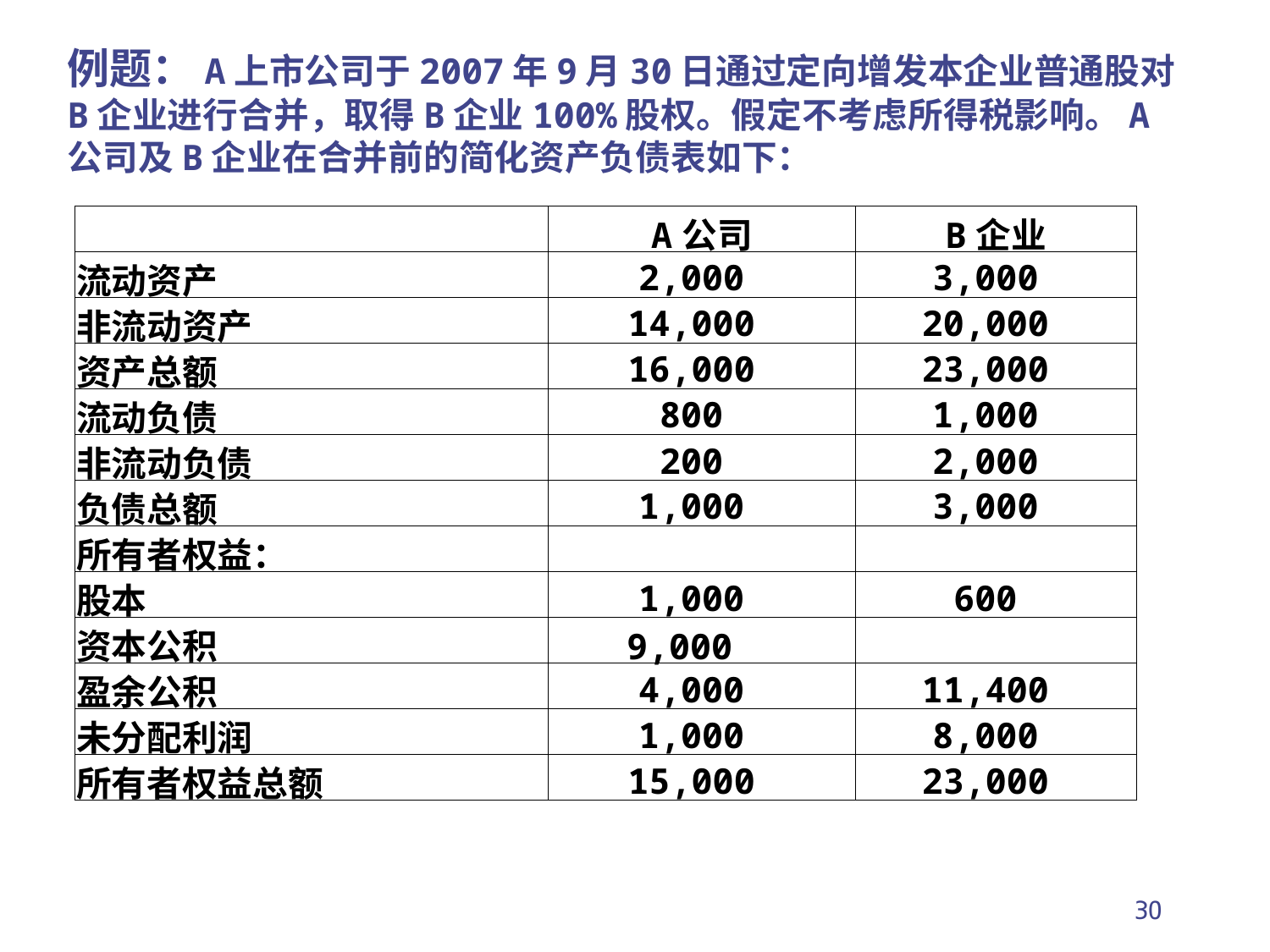

例题：A上市公司于2007年9月30日通过定向增发本企业普通股对B企业进行合并，取得B企业100%股权。假定不考虑所得税影响。A公司及B企业在合并前的简化资产负债表如下：
|  | A公司 | B企业 |
| --- | --- | --- |
| 流动资产 | 2,000 | 3,000 |
| 非流动资产 | 14,000 | 20,000 |
| 资产总额 | 16,000 | 23,000 |
| 流动负债 | 800 | 1,000 |
| 非流动负债 | 200 | 2,000 |
| 负债总额 | 1,000 | 3,000 |
| 所有者权益： |  |  |
| 股本 | 1,000 | 600 |
| 资本公积 | 9,000 |  |
| 盈余公积 | 4,000 | 11,400 |
| 未分配利润 | 1,000 | 8,000 |
| 所有者权益总额 | 15,000 | 23,000 |
30